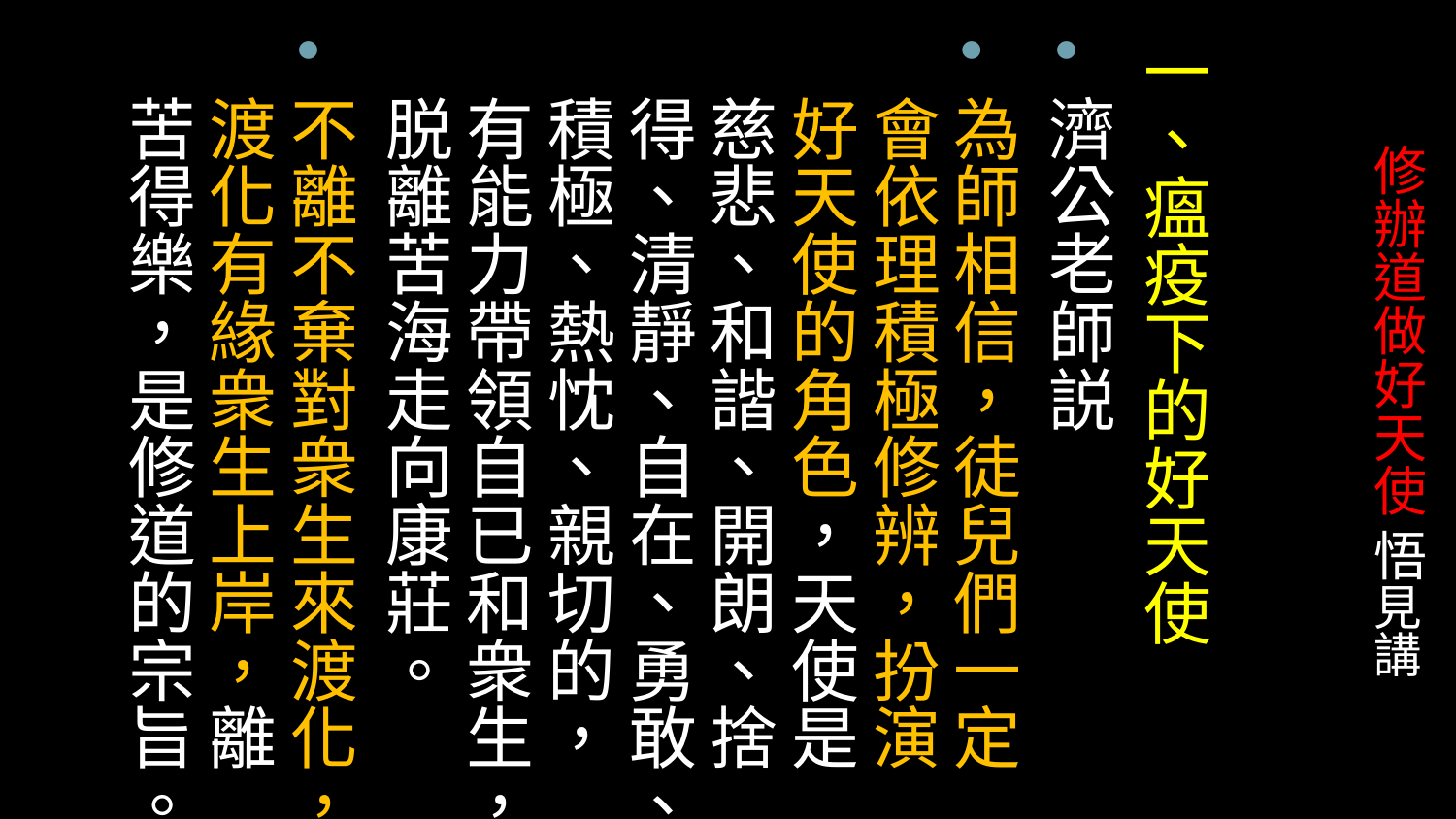

一、瘟疫下的好天使
濟公老師説
為師相信，徒兒們一定會依理積極修辨，扮演好天使的角色，天使是慈悲、和諧、開朗、捨得、清靜、自在、勇敢、積極、熱忱、親切的，有能力帶領自已和衆生，脱離苦海走向康莊。
不離不棄對衆生來渡化，渡化有緣衆生上岸，離苦得樂，是修道的宗旨。

# 修辦道做好天使 悟見講